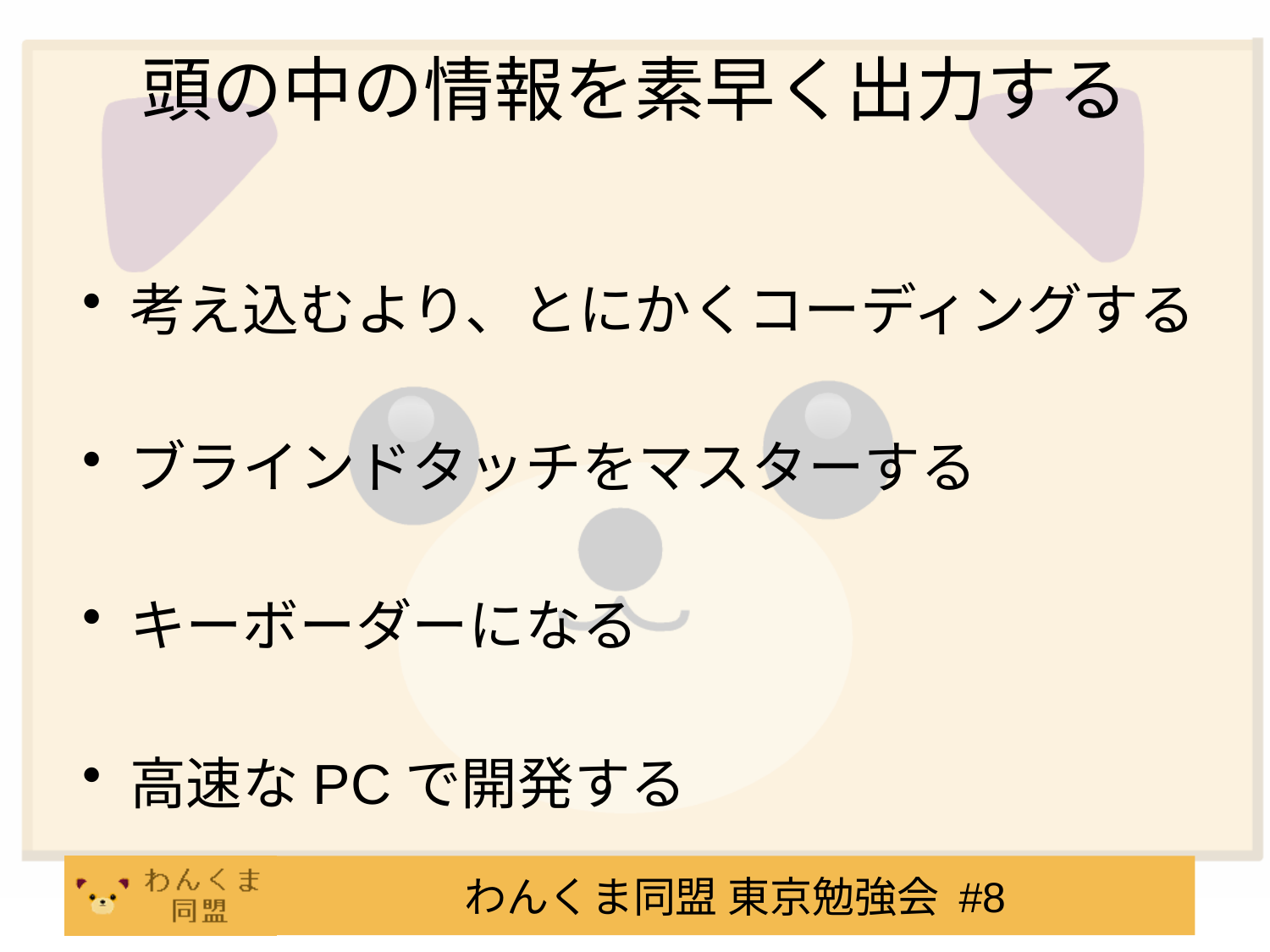

# 頭の中の情報を素早く出力する

考え込むより、とにかくコーディングする

ブラインドタッチをマスターする

キーボーダーになる

高速なPCで開発する